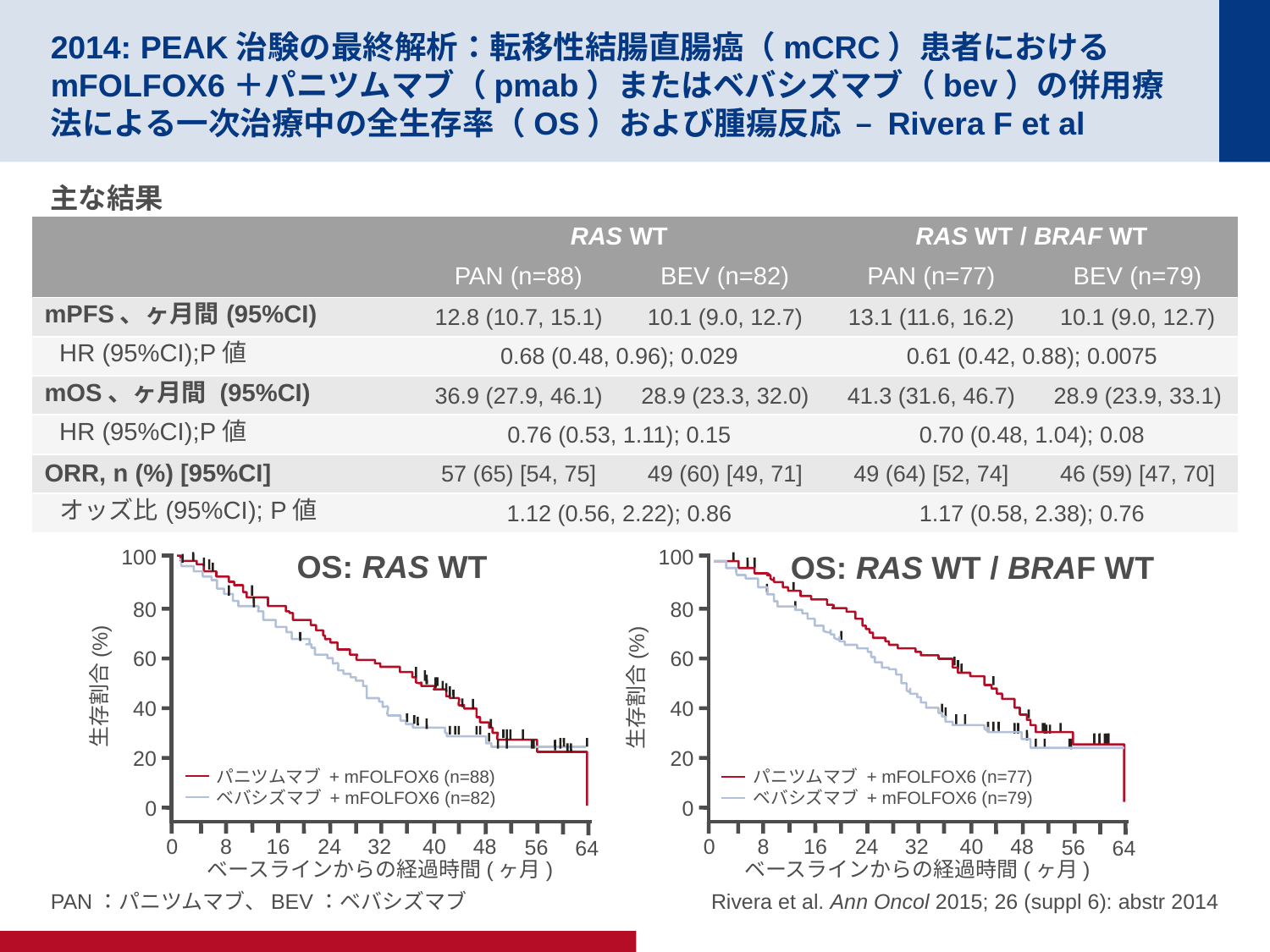

# 2014: PEAK治験の最終解析：転移性結腸直腸癌（mCRC）患者におけるmFOLFOX6＋パニツムマブ（pmab）またはベバシズマブ（bev）の併用療法による一次治療中の全生存率（OS）および腫瘍反応  – Rivera F et al
主な結果

|  | RAS WT |  | RAS WT / BRAF WT |  |
| --- | --- | --- | --- | --- |
|  | PAN (n=88) | BEV (n=82) | PAN (n=77) | BEV (n=79) |
| mPFS、ヶ月間(95%CI) | 12.8 (10.7, 15.1) | 10.1 (9.0, 12.7) | 13.1 (11.6, 16.2) | 10.1 (9.0, 12.7) |
| HR (95%CI);P値 | 0.68 (0.48, 0.96); 0.029 |  | 0.61 (0.42, 0.88); 0.0075 |  |
| mOS、ヶ月間 (95%CI) | 36.9 (27.9, 46.1) | 28.9 (23.3, 32.0) | 41.3 (31.6, 46.7) | 28.9 (23.9, 33.1) |
| HR (95%CI);P値 | 0.76 (0.53, 1.11); 0.15 |  | 0.70 (0.48, 1.04); 0.08 |  |
| ORR, n (%) [95%CI] | 57 (65) [54, 75] | 49 (60) [49, 71] | 49 (64) [52, 74] | 46 (59) [47, 70] |
| オッズ比(95%CI); P値 | 1.12 (0.56, 2.22); 0.86 |  | 1.17 (0.58, 2.38); 0.76 |  |
100
OS: RAS WT

80

60

生存割合(%)
40

20

パニツムマブ + mFOLFOX6 (n=88)
ベバシズマブ + mFOLFOX6 (n=82)
0

0
8
16
24
32
40
48
56
64
ベースラインからの経過時間(ヶ月)
100
OS: RAS WT / BRAF WT

80

60

生存割合(%)
40

20

パニツムマブ + mFOLFOX6 (n=77)
ベバシズマブ + mFOLFOX6 (n=79)
0

0
8
16
24
32
40
48
56
64
ベースラインからの経過時間(ヶ月)

PAN：パニツムマブ、BEV：ベバシズマブ
Rivera et al. Ann Oncol 2015; 26 (suppl 6): abstr 2014